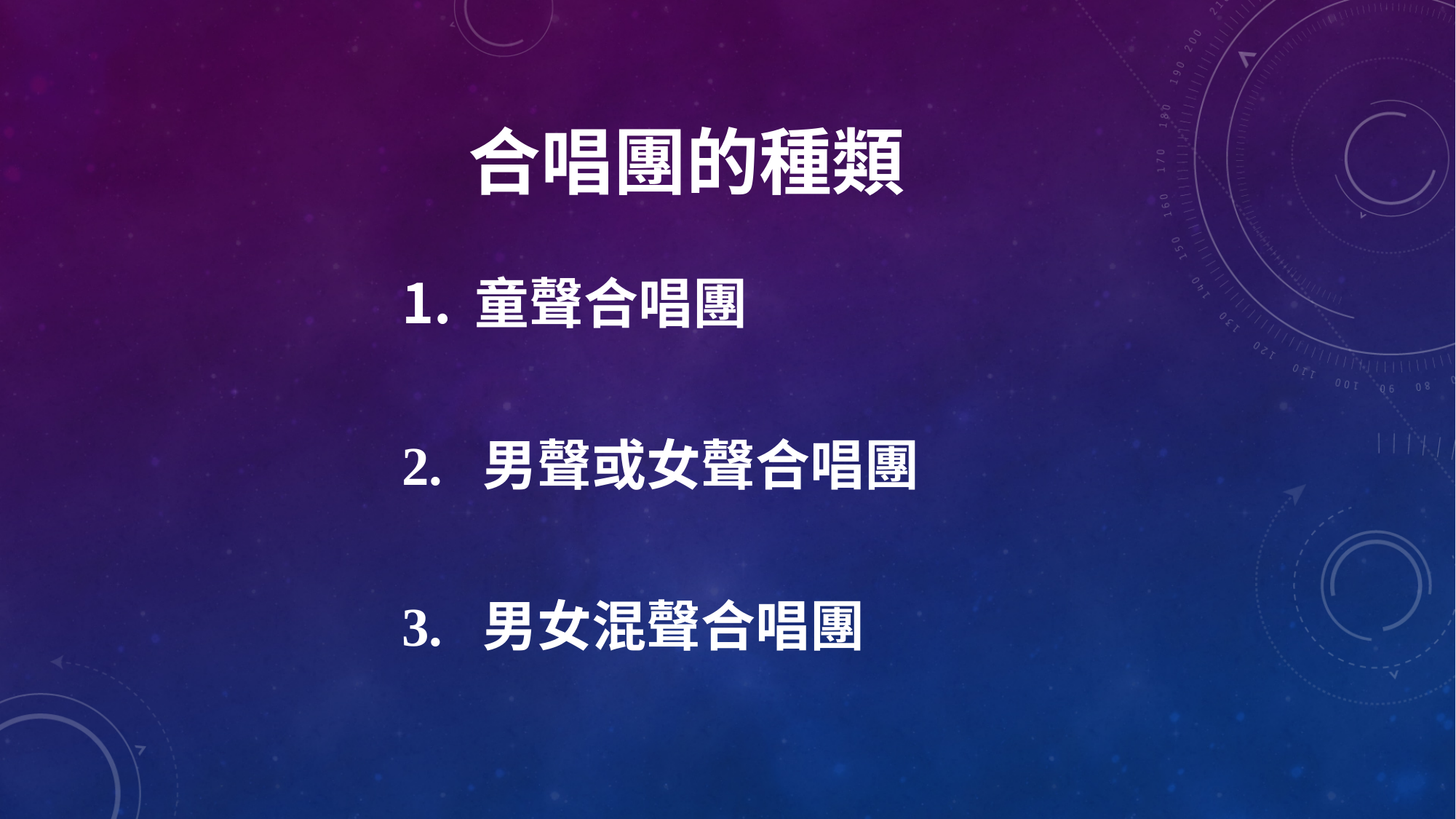

# 合唱團的種類
童聲合唱團

2.  男聲或女聲合唱團

3.  男女混聲合唱團